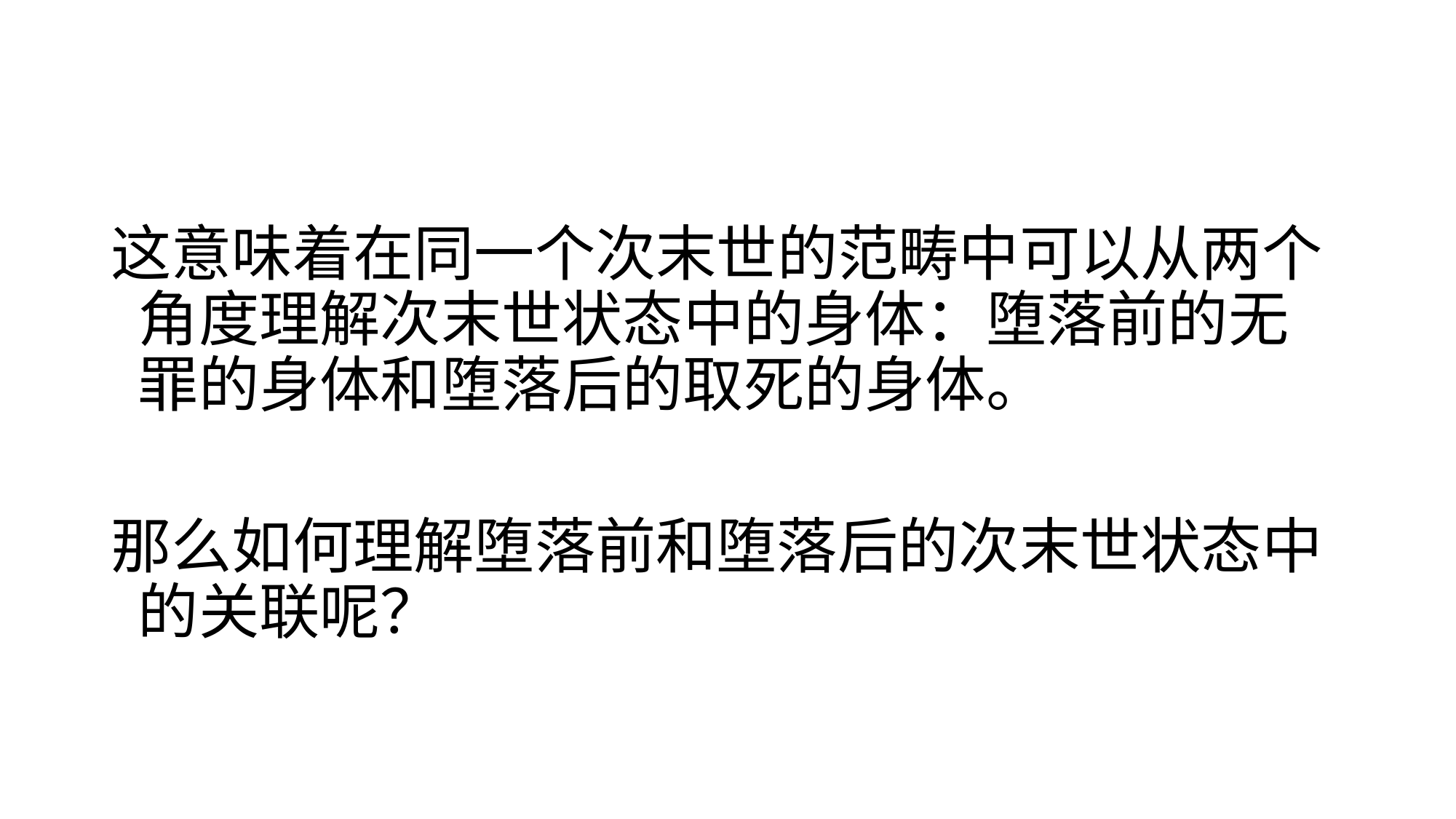

#
这意味着在同一个次末世的范畴中可以从两个角度理解次末世状态中的身体：堕落前的无罪的身体和堕落后的取死的身体。

那么如何理解堕落前和堕落后的次末世状态中的关联呢？